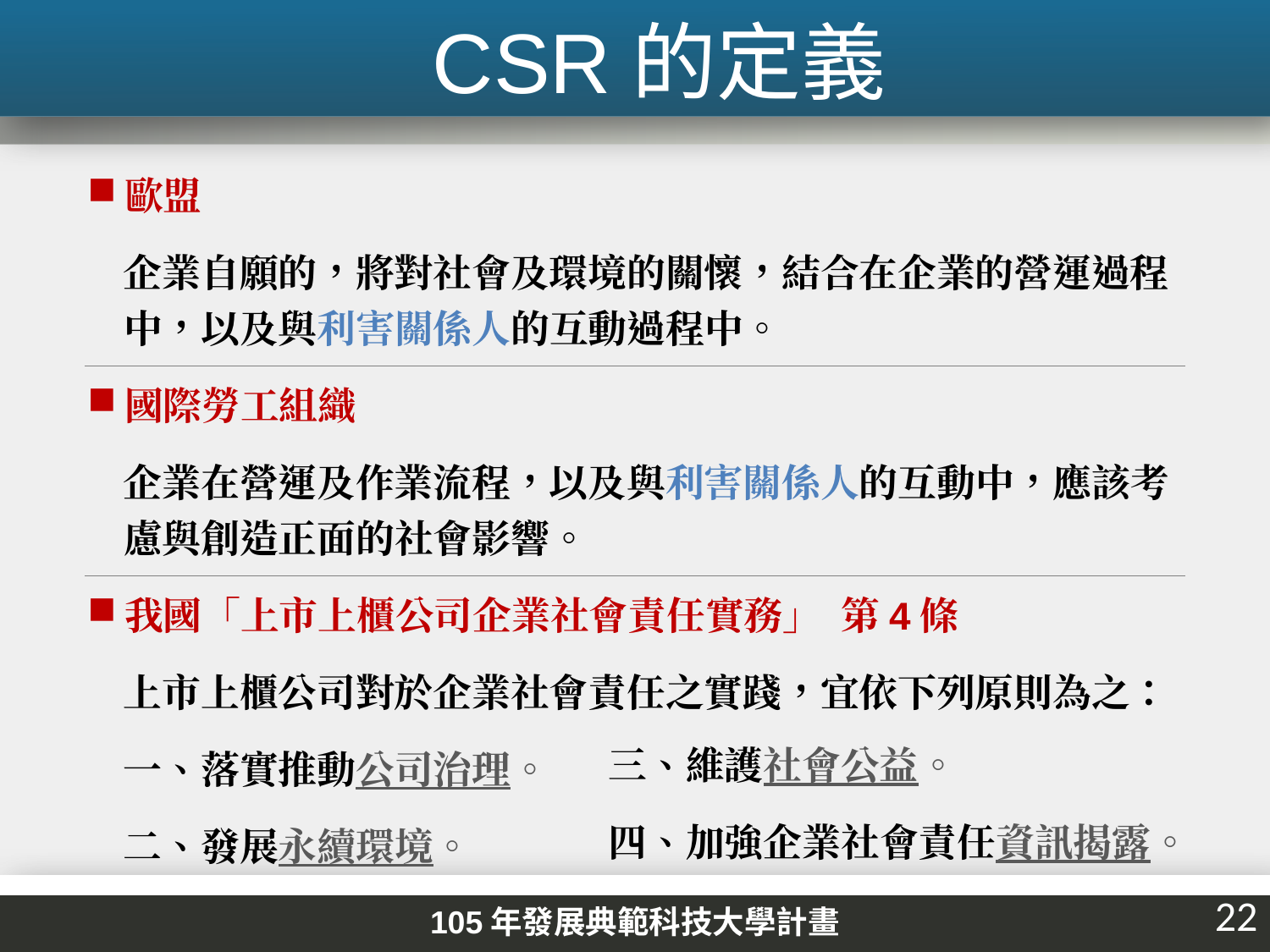

CSR的定義
歐盟
企業自願的，將對社會及環境的關懷，結合在企業的營運過程中，以及與利害關係人的互動過程中。
國際勞工組織
企業在營運及作業流程，以及與利害關係人的互動中，應該考慮與創造正面的社會影響。
我國「上市上櫃公司企業社會責任實務」  第4條
上市上櫃公司對於企業社會責任之實踐，宜依下列原則為之：
一、落實推動公司治理。
二、發展永續環境。
三、維護社會公益。
四、加強企業社會責任資訊揭露。
22